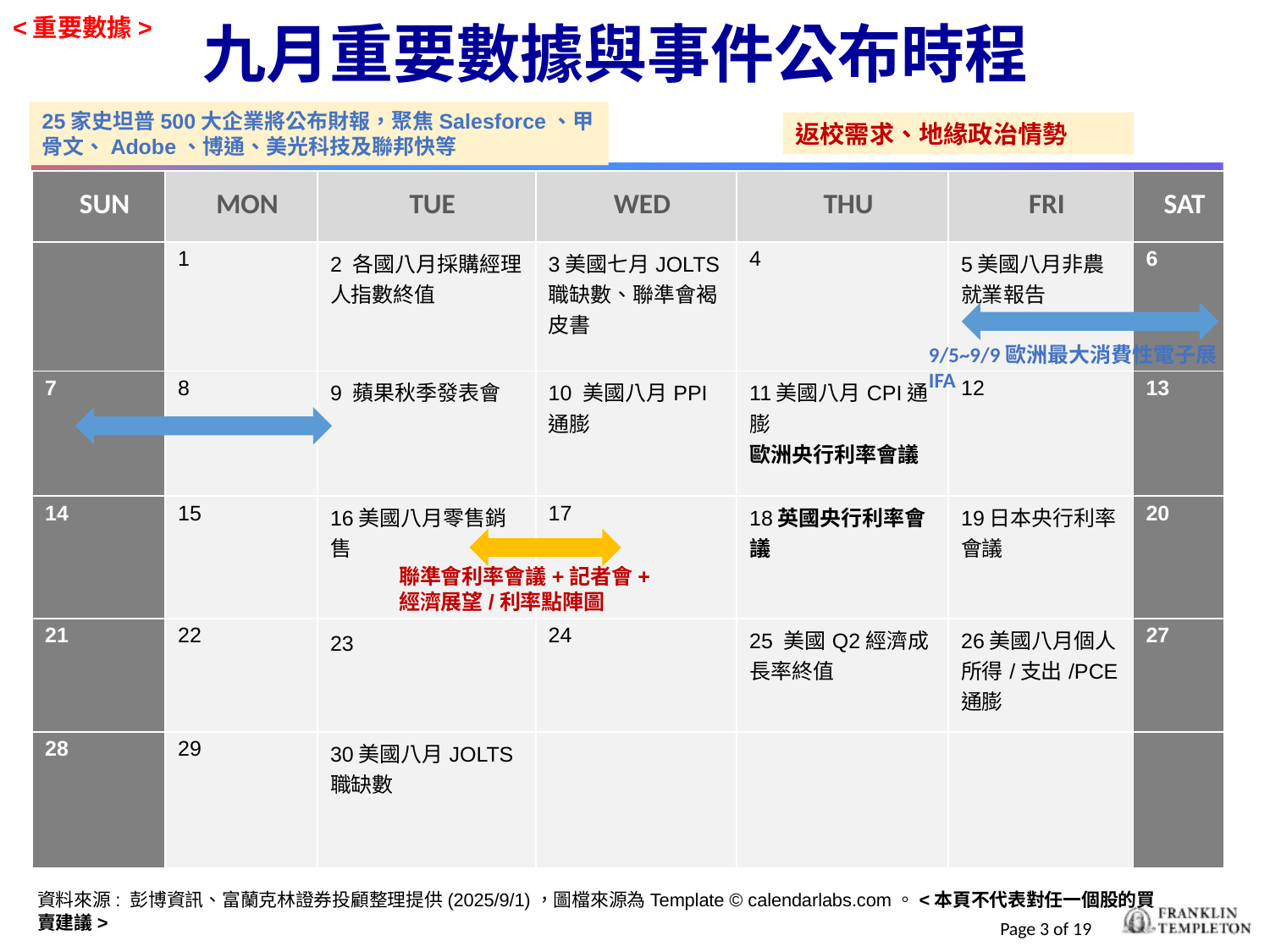

<重要數據>
九月重要數據與事件公布時程
25家史坦普500大企業將公布財報，聚焦Salesforce、甲骨文、Adobe、博通、美光科技及聯邦快等
返校需求、地緣政治情勢
| SUN | Mon | Tue | Wed | Thu | Fri | Sat |
| --- | --- | --- | --- | --- | --- | --- |
|  | 1 | 2 各國八月採購經理人指數終值 | 3美國七月JOLTS職缺數、聯準會褐皮書 | 4 | 5美國八月非農就業報告 | 6 |
| 7 | 8 | 9 蘋果秋季發表會 | 10 美國八月PPI通膨 | 11美國八月CPI通膨 歐洲央行利率會議 | 12 | 13 |
| 14 | 15 | 16美國八月零售銷售 | 17 | 18英國央行利率會議 | 19日本央行利率會議 | 20 |
| 21 | 22 | 23 | 24 | 25 美國Q2經濟成長率終值 | 26美國八月個人所得/支出/PCE通膨 | 27 |
| 28 | 29 | 30美國八月JOLTS職缺數 |  |  |  |  |

9/5~9/9歐洲最大消費性電子展IFA

聯準會利率會議+記者會+
經濟展望/利率點陣圖
資料來源: 彭博資訊、富蘭克林證券投顧整理提供(2025/9/1)，圖檔來源為Template © calendarlabs.com。<本頁不代表對任一個股的買賣建議>